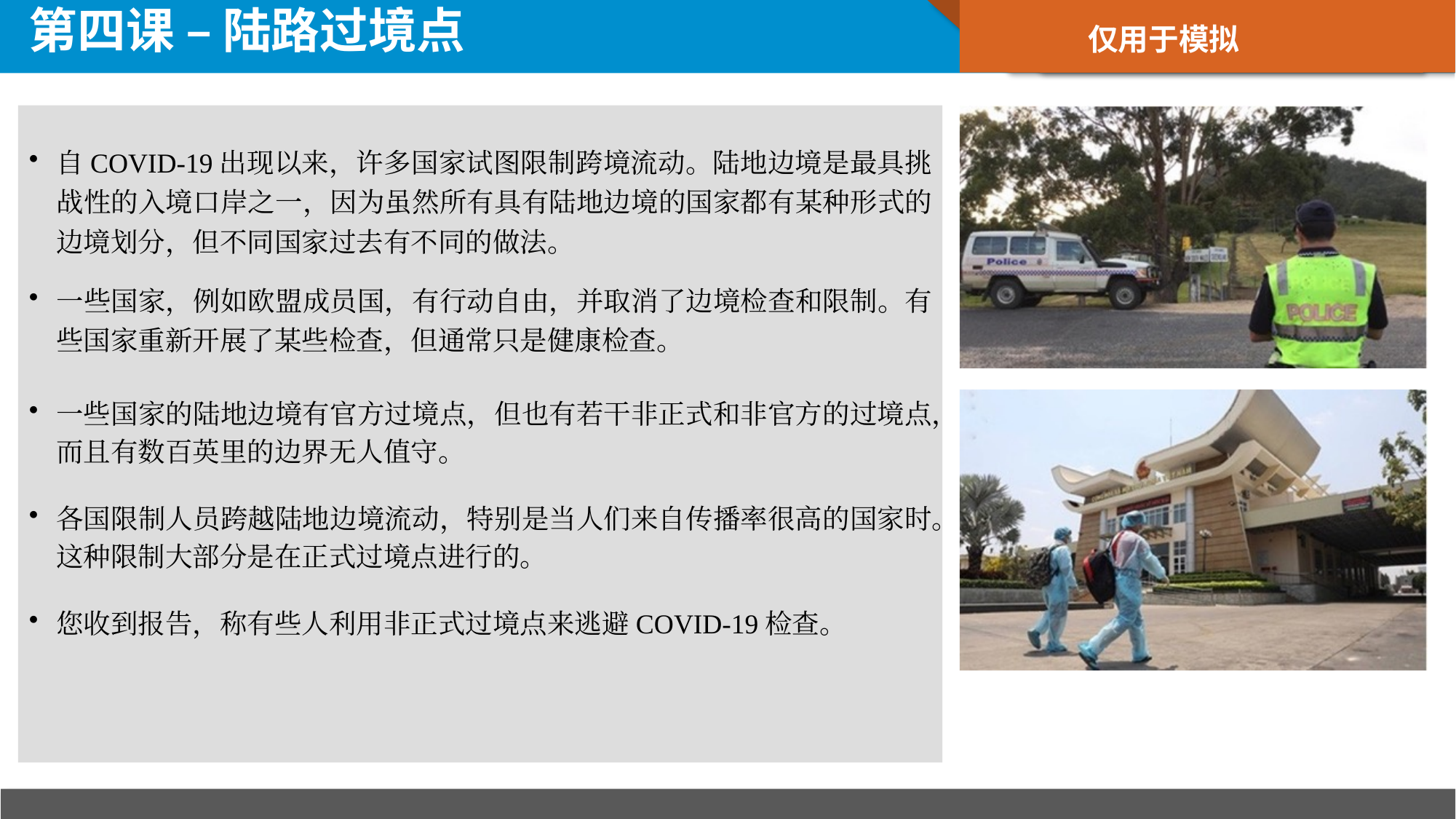

仅用于模拟
# 第四课 – 陆路过境点

自COVID-19出现以来，许多国家试图限制跨境流动。陆地边境是最具挑战性的入境口岸之一，因为虽然所有具有陆地边境的国家都有某种形式的边境划分，但不同国家过去有不同的做法。
一些国家，例如欧盟成员国，有行动自由，并取消了边境检查和限制。有些国家重新开展了某些检查，但通常只是健康检查。
一些国家的陆地边境有官方过境点，但也有若干非正式和非官方的过境点，而且有数百英里的边界无人值守。
各国限制人员跨越陆地边境流动，特别是当人们来自传播率很高的国家时。这种限制大部分是在正式过境点进行的。
您收到报告，称有些人利用非正式过境点来逃避COVID-19检查。